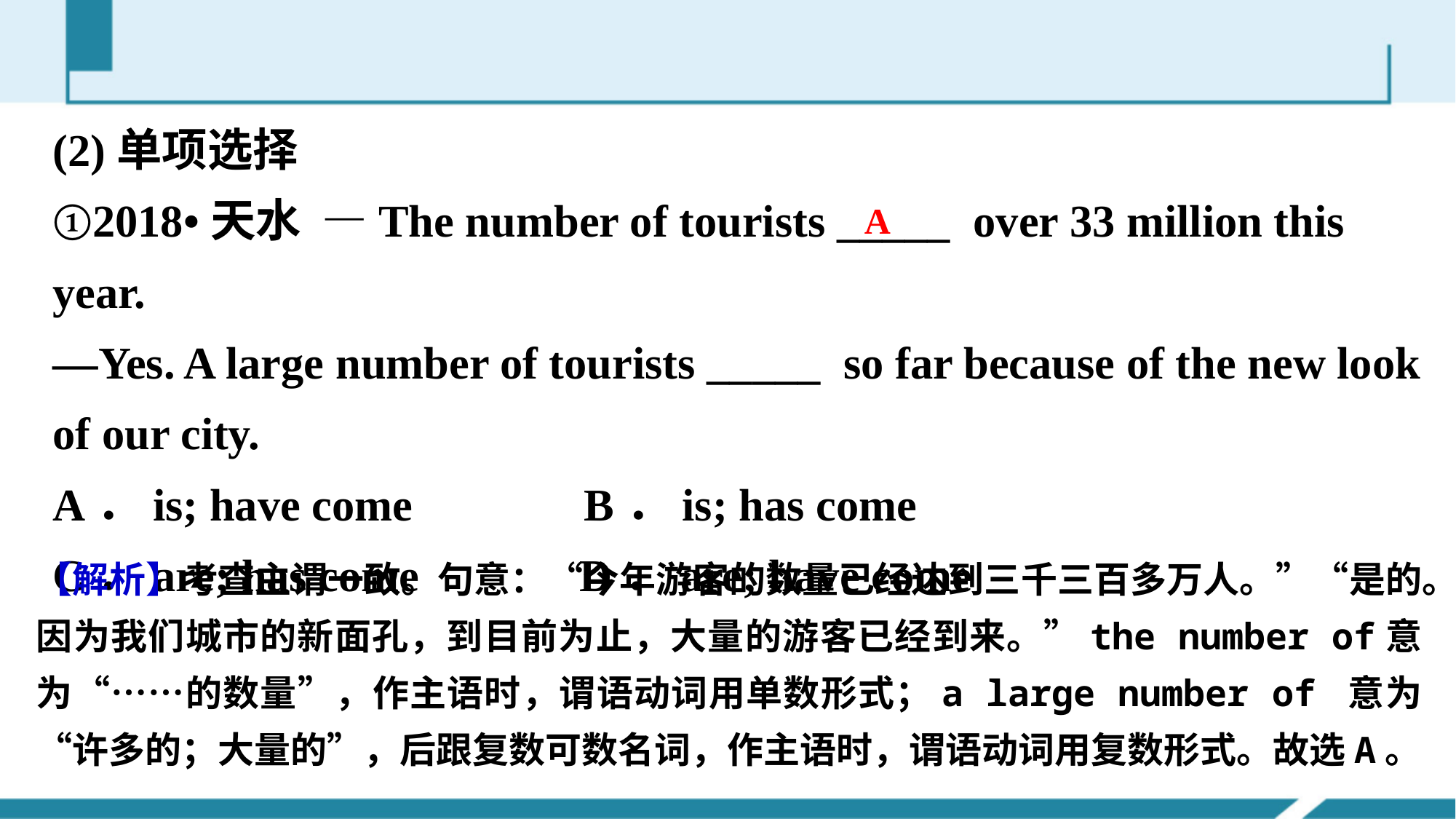

(2)单项选择
①2018•天水  —The number of tourists _____  over 33 million this year.
—Yes. A large number of tourists _____  so far because of the new look of our city.
A．is; have come               B．is; has come
C．are; has come              D．are; have come
A
【解析】考查主谓一致。句意：“今年游客的数量已经达到三千三百多万人。”“是的。因为我们城市的新面孔，到目前为止，大量的游客已经到来。”the number of意为“……的数量”，作主语时，谓语动词用单数形式；a large number of 意为“许多的；大量的”，后跟复数可数名词，作主语时，谓语动词用复数形式。故选A。